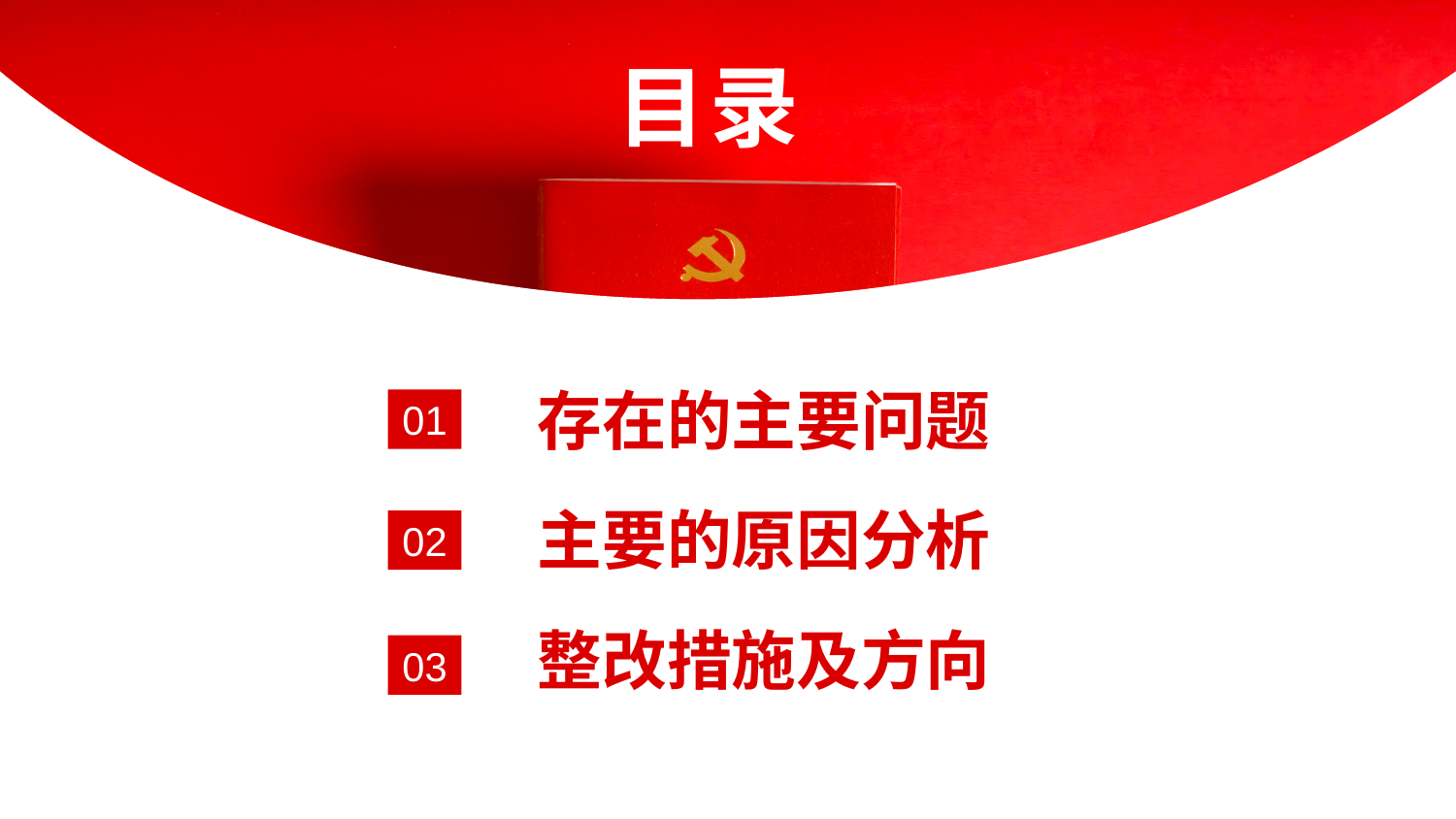

目录

存在的主要问题
01
主要的原因分析
02
整改措施及方向
03